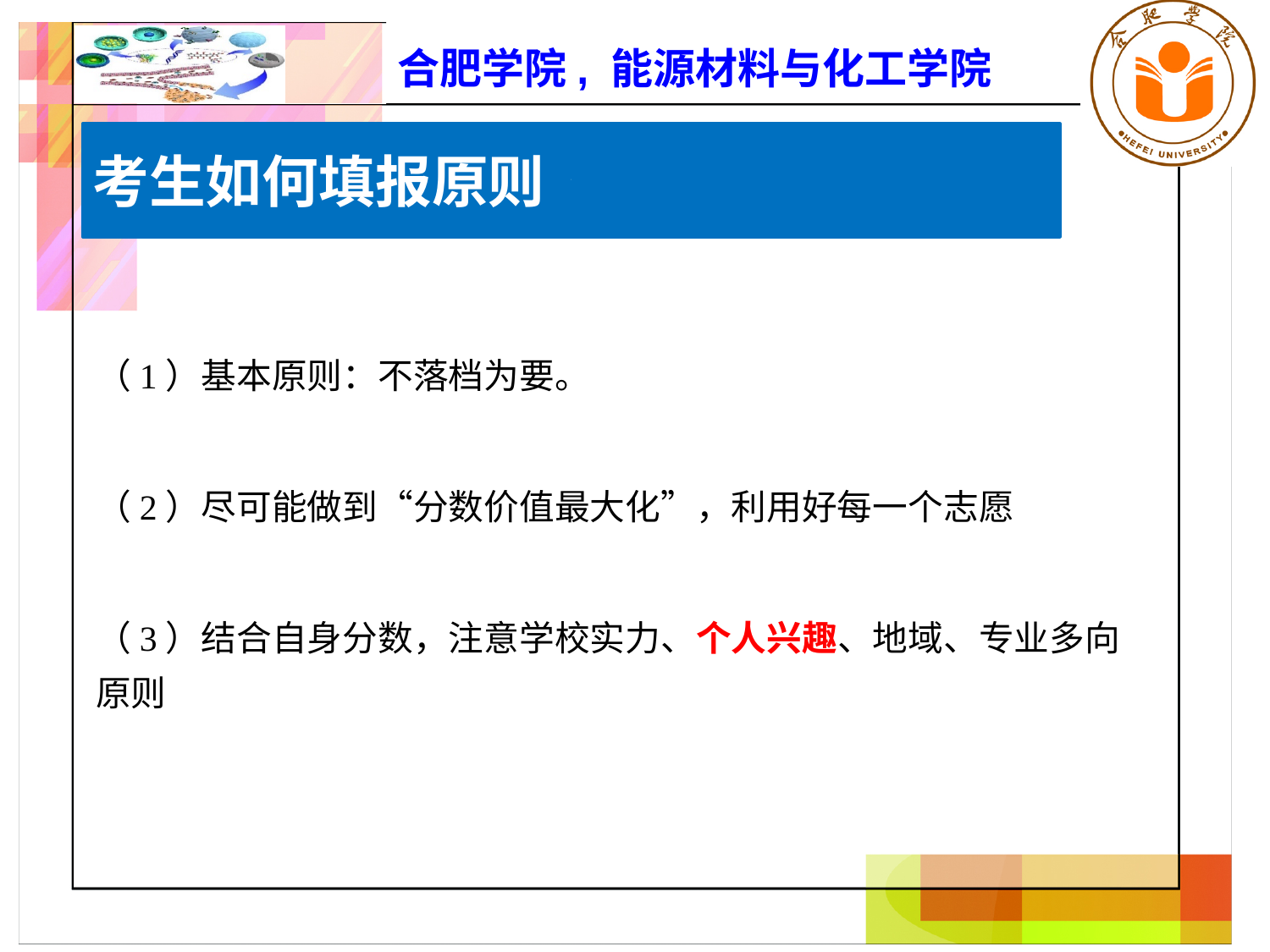

考生如何填报原则
\
e7d195523061f1c049ca304f5f8969621ae48e4bb0b833d341592FD50B67DAE2200B6C6C50B180C2768BB42D6B581EF7F3E04370B4C83960E1123A76224694D039559297C33931C1C495BDC9751CA748E0034833477B6B3FB29A4A8F33D1C48689B9CFB8AAC571A4DB52E695719B6F94E2B4B93DC3081EAEB6D352E44892C2F45B7213EC0F3E1950
（1）基本原则：不落档为要。

（2）尽可能做到“分数价值最大化”，利用好每一个志愿

（3）结合自身分数，注意学校实力、个人兴趣、地域、专业多向原则